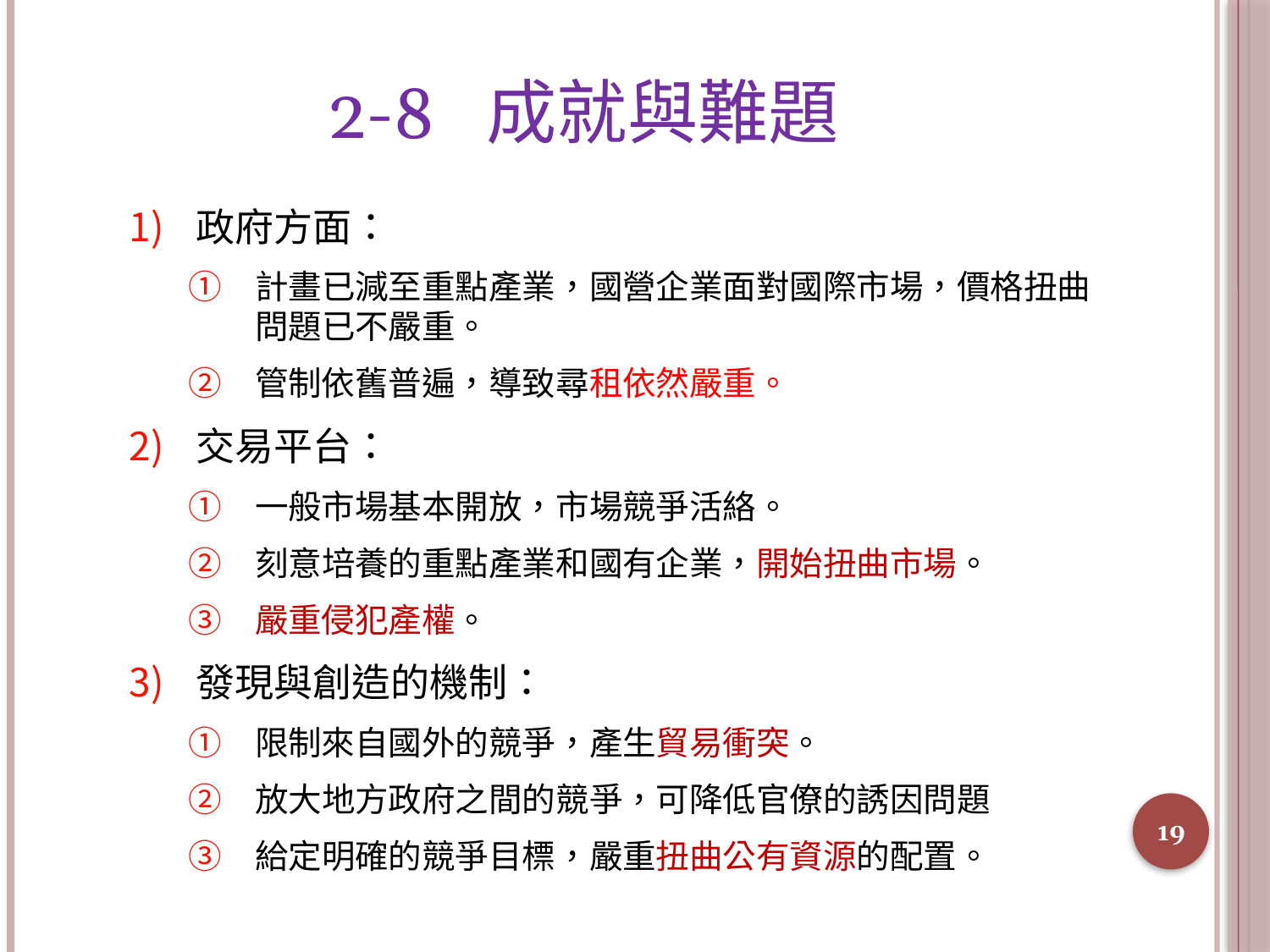

# 2-8  成就與難題
政府方面：
計畫已減至重點產業，國營企業面對國際市場，價格扭曲問題已不嚴重。
管制依舊普遍，導致尋租依然嚴重。
交易平台：
一般市場基本開放，市場競爭活絡。
刻意培養的重點產業和國有企業，開始扭曲市場。
嚴重侵犯產權。
發現與創造的機制：
限制來自國外的競爭，產生貿易衝突。
放大地方政府之間的競爭，可降低官僚的誘因問題
給定明確的競爭目標，嚴重扭曲公有資源的配置。
19